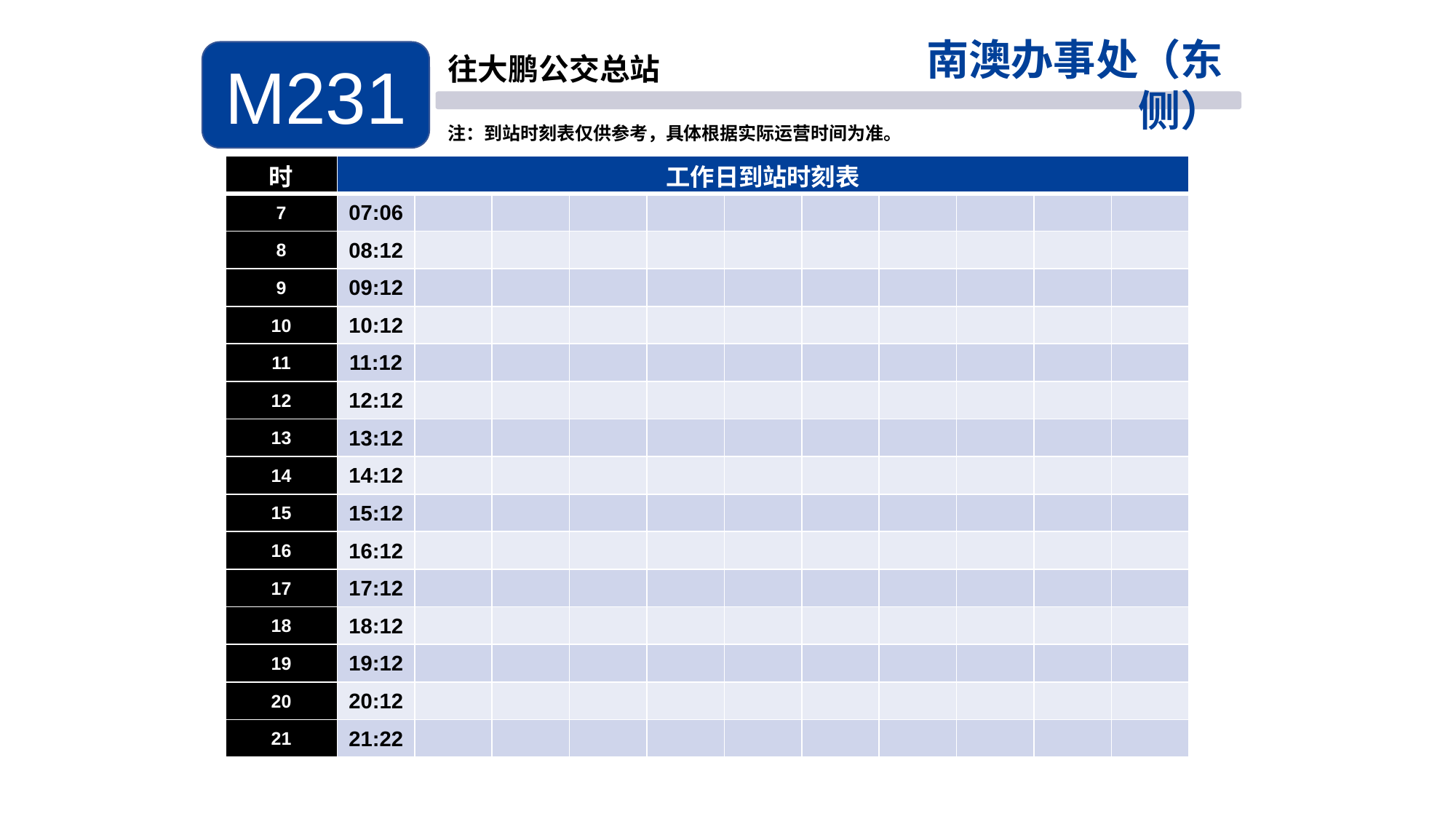

南澳办事处（东侧）
M231
往大鹏公交总站

注：到站时刻表仅供参考，具体根据实际运营时间为准。
| 时 | 工作日到站时刻表 |  |  |  |  |  |  |  |  |  |  |
| --- | --- | --- | --- | --- | --- | --- | --- | --- | --- | --- | --- |
| 7 | 07:06 |  |  |  |  |  |  |  |  |  |  |
| 8 | 08:12 |  |  |  |  |  |  |  |  |  |  |
| 9 | 09:12 |  |  |  |  |  |  |  |  |  |  |
| 10 | 10:12 |  |  |  |  |  |  |  |  |  |  |
| 11 | 11:12 |  |  |  |  |  |  |  |  |  |  |
| 12 | 12:12 |  |  |  |  |  |  |  |  |  |  |
| 13 | 13:12 |  |  |  |  |  |  |  |  |  |  |
| 14 | 14:12 |  |  |  |  |  |  |  |  |  |  |
| 15 | 15:12 |  |  |  |  |  |  |  |  |  |  |
| 16 | 16:12 |  |  |  |  |  |  |  |  |  |  |
| 17 | 17:12 |  |  |  |  |  |  |  |  |  |  |
| 18 | 18:12 |  |  |  |  |  |  |  |  |  |  |
| 19 | 19:12 |  |  |  |  |  |  |  |  |  |  |
| 20 | 20:12 |  |  |  |  |  |  |  |  |  |  |
| 21 | 21:22 |  |  |  |  |  |  |  |  |  |  |